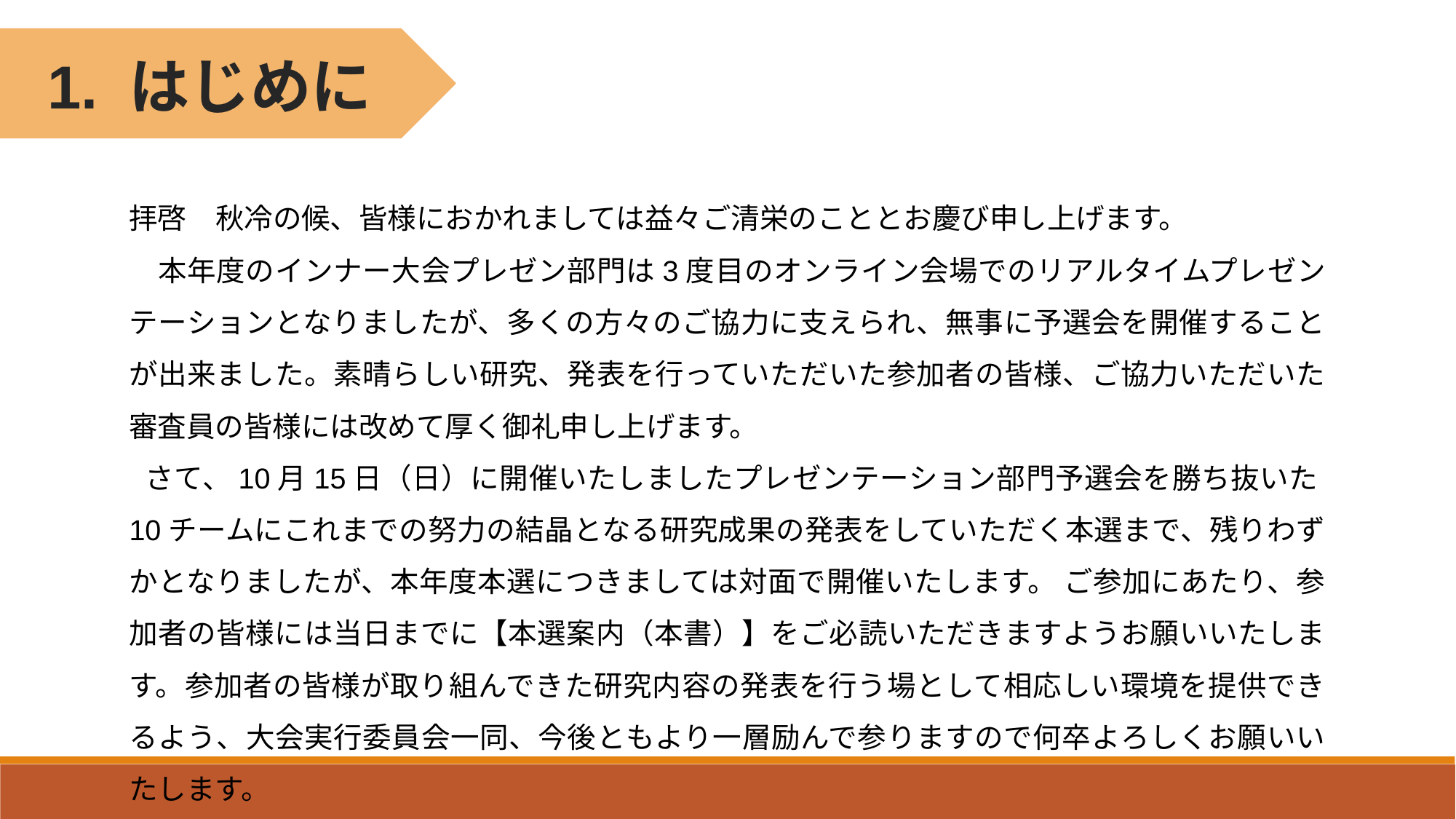

1. はじめに
拝啓　秋冷の候、皆様におかれましては益々ご清栄のこととお慶び申し上げます。
　本年度のインナー大会プレゼン部門は3度目のオンライン会場でのリアルタイムプレゼンテーションとなりましたが、多くの方々のご協力に支えられ、無事に予選会を開催することが出来ました。素晴らしい研究、発表を行っていただいた参加者の皆様、ご協力いただいた審査員の皆様には改めて厚く御礼申し上げます。
さて、10月15日（日）に開催いたしましたプレゼンテーション部門予選会を勝ち抜いた10チームにこれまでの努力の結晶となる研究成果の発表をしていただく本選まで、残りわずかとなりましたが、本年度本選につきましては対面で開催いたします。 ご参加にあたり、参加者の皆様には当日までに【本選案内（本書）】をご必読いただきますようお願いいたします。参加者の皆様が取り組んできた研究内容の発表を行う場として相応しい環境を提供できるよう、大会実行委員会一同、今後ともより一層励んで参りますので何卒よろしくお願いいたします。